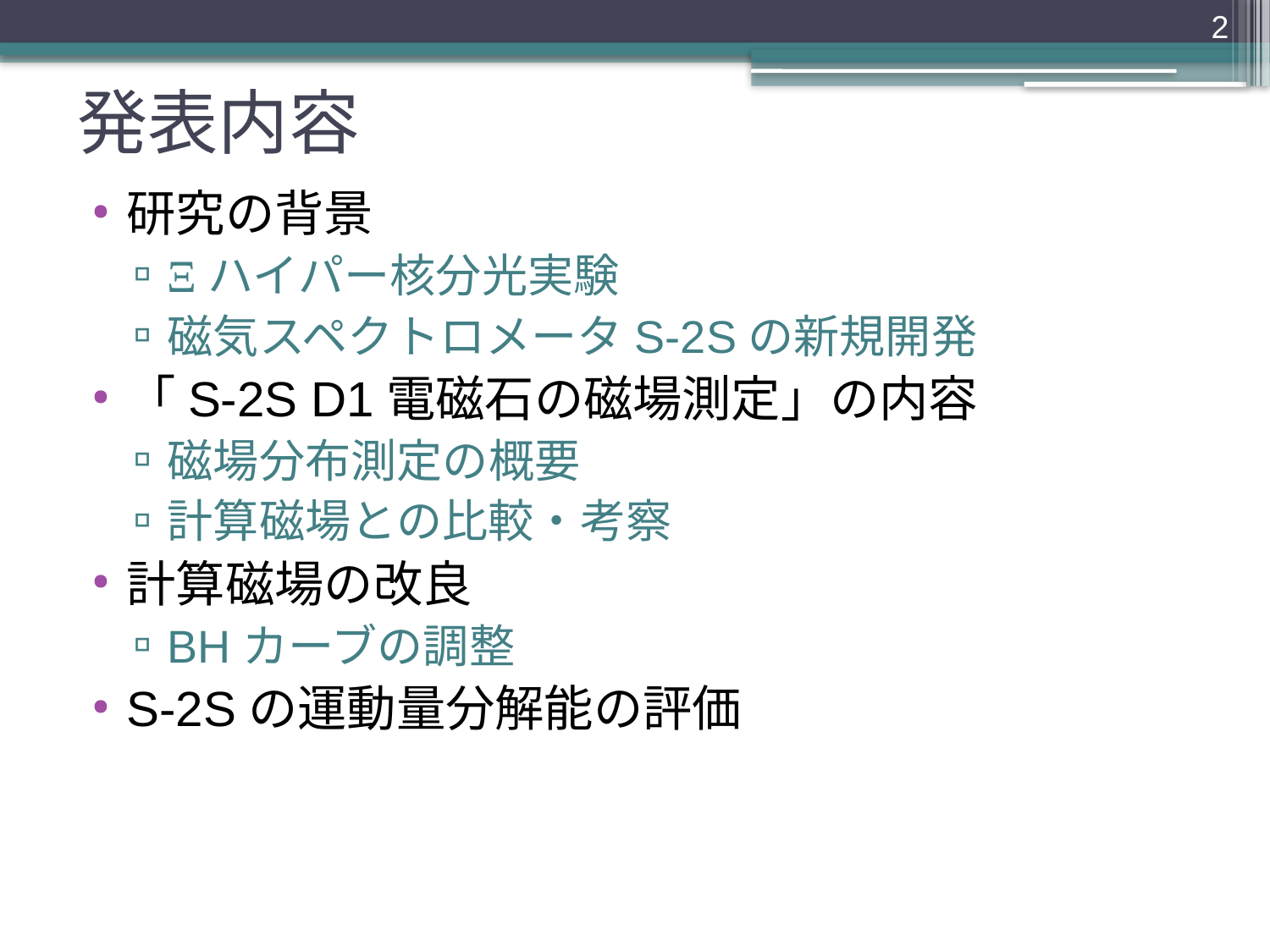

2
# 発表内容
研究の背景
Ξハイパー核分光実験
磁気スペクトロメータS-2Sの新規開発
「S-2S D1電磁石の磁場測定」の内容
磁場分布測定の概要
計算磁場との比較・考察
計算磁場の改良
BHカーブの調整
S-2Sの運動量分解能の評価